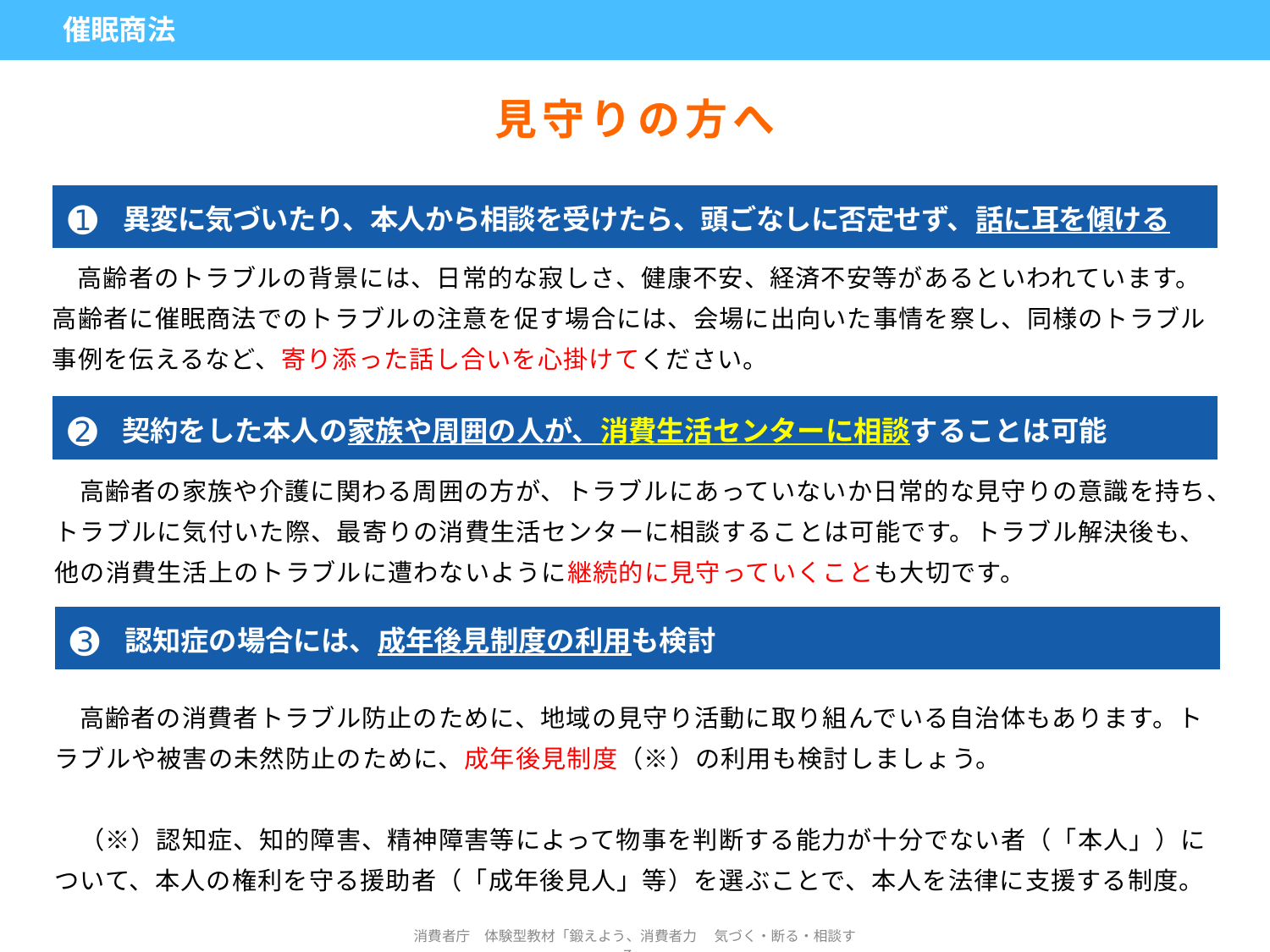

| 催眠商法 |  |  |  |
| --- | --- | --- | --- |
見守りの方へ
| ➊ | 異変に気づいたり、本人から相談を受けたら、頭ごなしに否定せず、話に耳を傾ける |
| --- | --- |
高齢者のトラブルの背景には、日常的な寂しさ、健康不安、経済不安等があるといわれています。高齢者に催眠商法でのトラブルの注意を促す場合には、会場に出向いた事情を察し、同様のトラブル事例を伝えるなど、寄り添った話し合いを心掛けてください。
| ➋ | 契約をした本人の家族や周囲の人が、消費生活センターに相談することは可能 |
| --- | --- |
高齢者の家族や介護に関わる周囲の方が、トラブルにあっていないか日常的な見守りの意識を持ち、トラブルに気付いた際、最寄りの消費生活センターに相談することは可能です。トラブル解決後も、他の消費生活上のトラブルに遭わないように継続的に見守っていくことも大切です。
| ➌ | 認知症の場合には、成年後見制度の利用も検討 |
| --- | --- |
高齢者の消費者トラブル防止のために、地域の見守り活動に取り組んでいる自治体もあります。トラブルや被害の未然防止のために、成年後見制度（※）の利用も検討しましょう。
（※）認知症、知的障害、精神障害等によって物事を判断する能力が十分でない者（「本人」）について、本人の権利を守る援助者（「成年後見人」等）を選ぶことで、本人を法律に支援する制度。